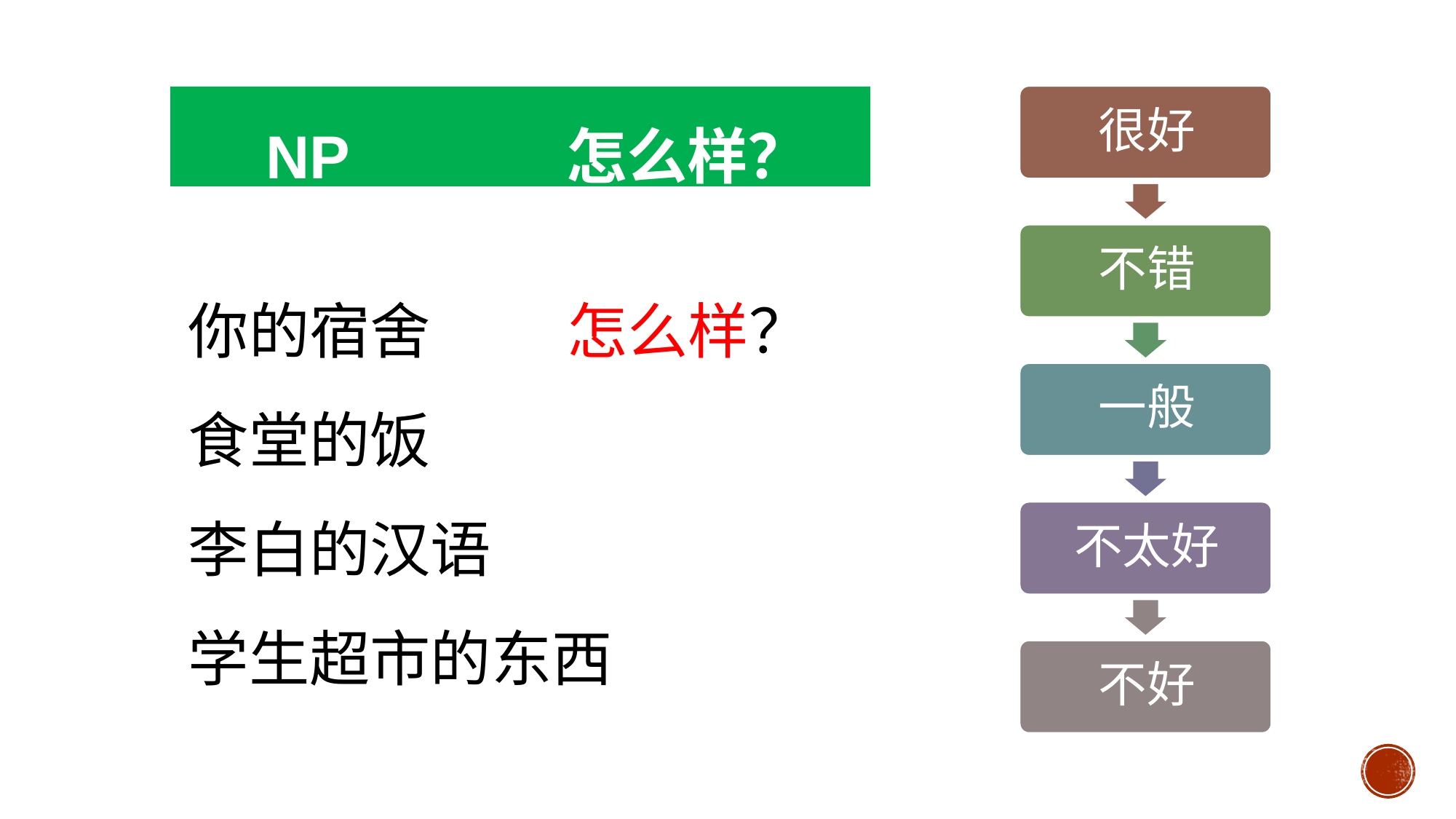

很好

不错

一般

不太好

不好
     NP            怎么样？
你的宿舍          怎么样？
食堂的饭
李白的汉语
学生超市的东西